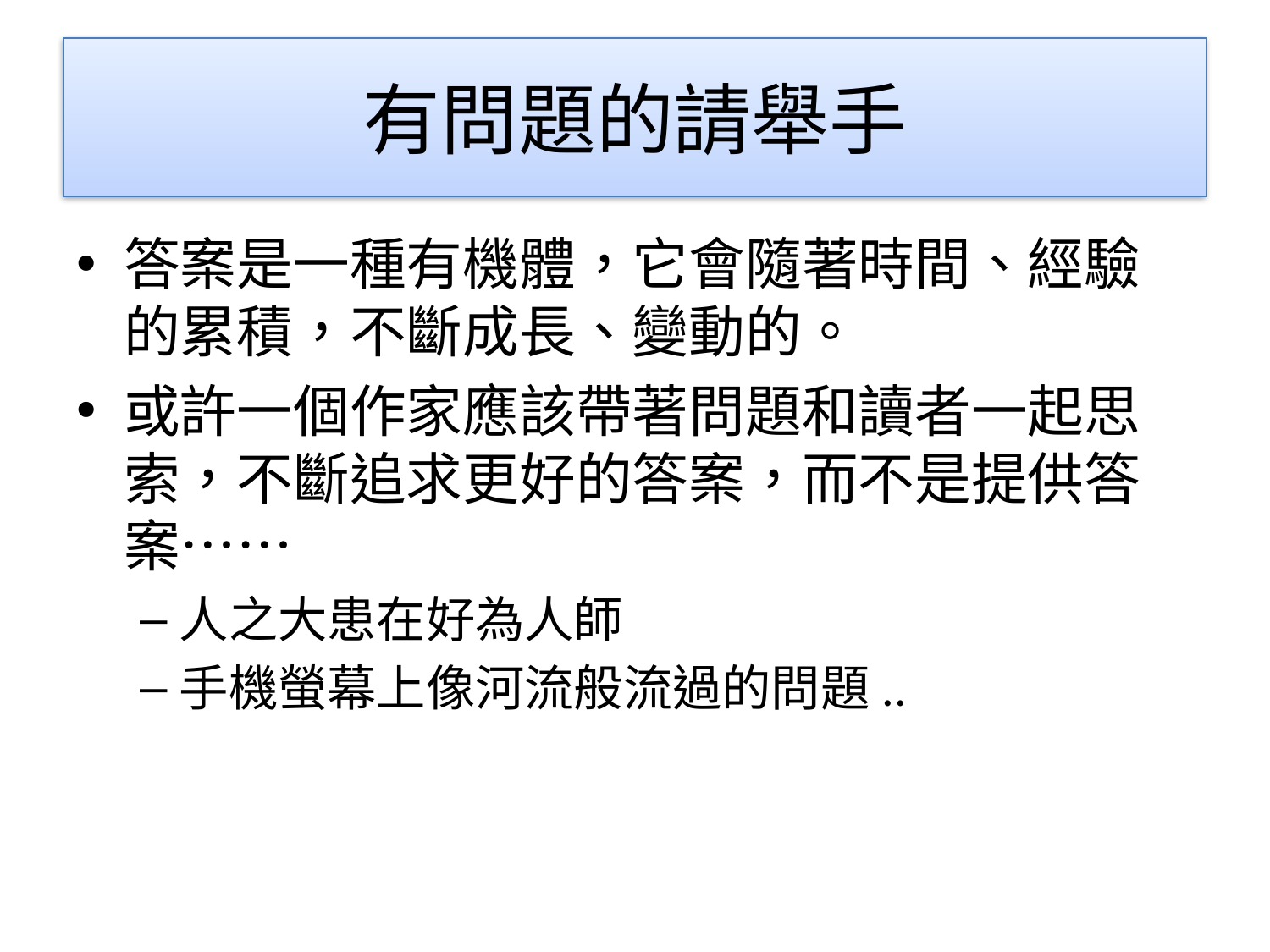

# 有問題的請舉手
答案是一種有機體，它會隨著時間、經驗的累積，不斷成長、變動的。
或許一個作家應該帶著問題和讀者一起思索，不斷追求更好的答案，而不是提供答案……
人之大患在好為人師
手機螢幕上像河流般流過的問題..